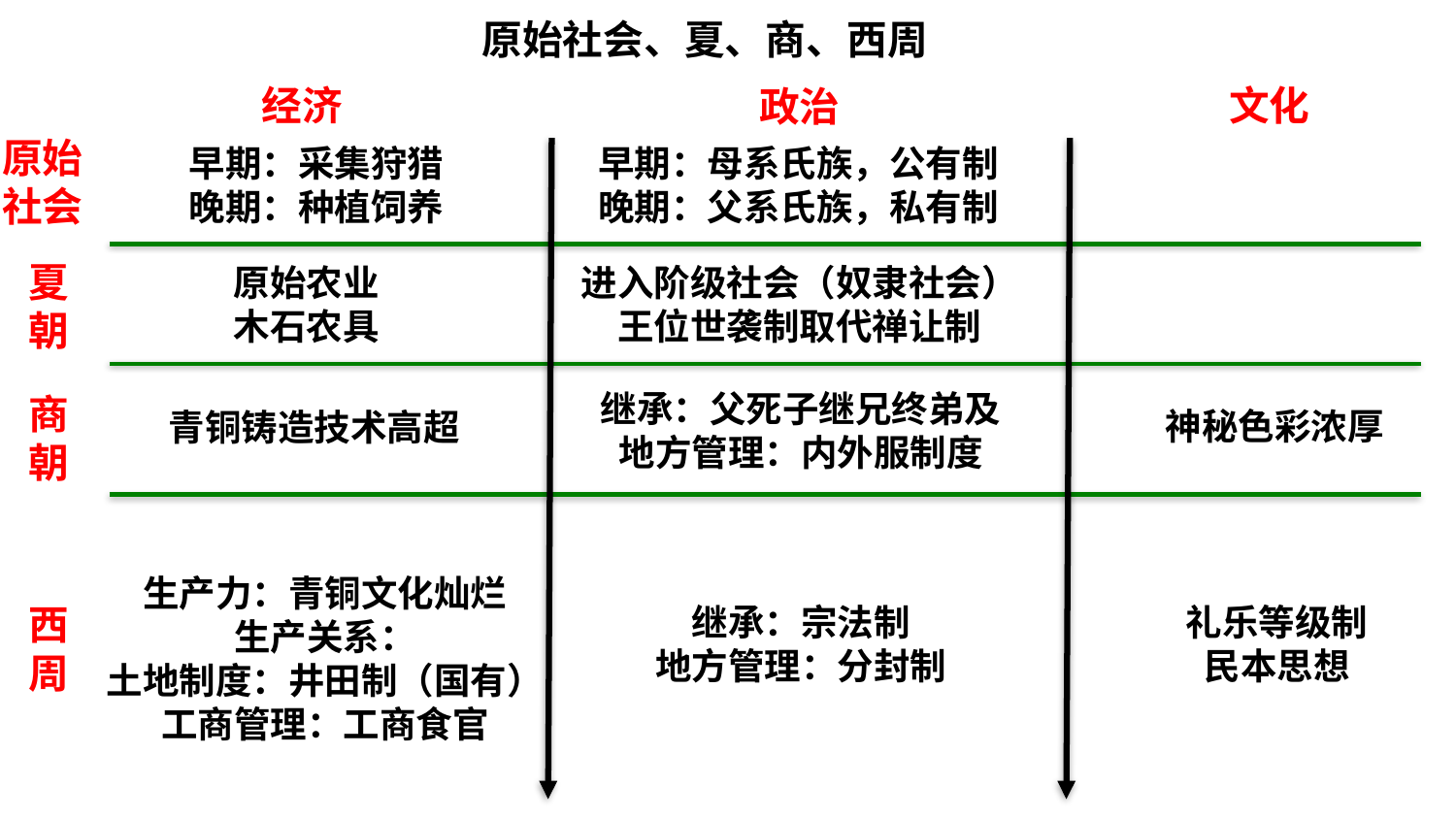

原始社会、夏、商、西周
经济
文化
政治
原始社会
夏朝
商朝
西周
早期：采集狩猎
晚期：种植饲养
早期：母系氏族，公有制
晚期：父系氏族，私有制
原始农业
木石农具
进入阶级社会（奴隶社会）
王位世袭制取代禅让制
继承：父死子继兄终弟及
地方管理：内外服制度
神秘色彩浓厚
青铜铸造技术高超
生产力：青铜文化灿烂
生产关系：
土地制度：井田制（国有）
工商管理：工商食官
继承：宗法制
地方管理：分封制
礼乐等级制
民本思想